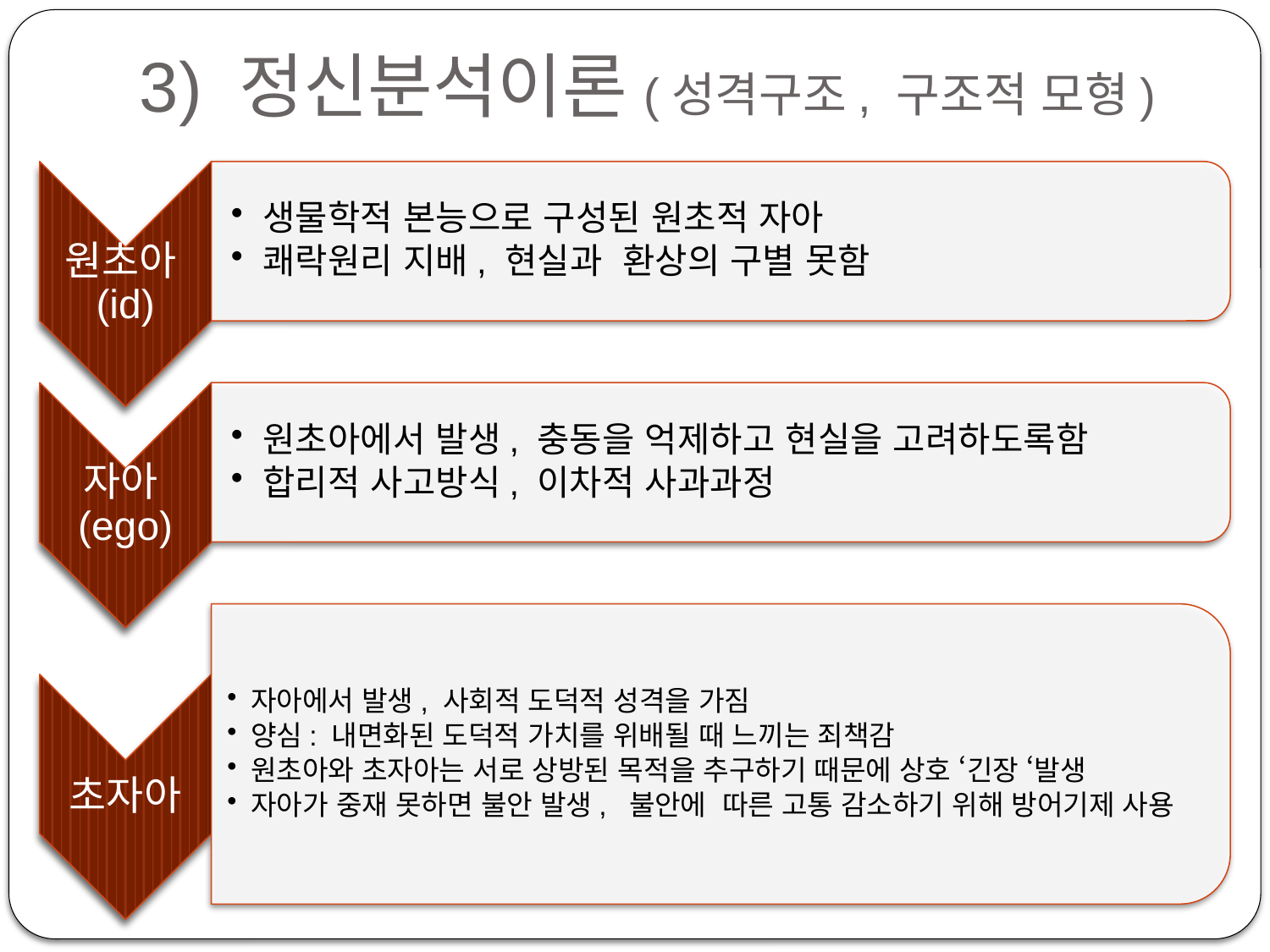

# 3) 정신분석이론(성격구조, 구조적 모형)
원초아(id)
생물학적 본능으로 구성된 원초적 자아
쾌락원리 지배, 현실과  환상의 구별 못함
자아(ego)
원초아에서 발생, 충동을 억제하고 현실을 고려하도록함
합리적 사고방식, 이차적 사과과정
초자아
자아에서 발생, 사회적 도덕적 성격을 가짐
양심: 내면화된 도덕적 가치를 위배될 때 느끼는 죄책감
원초아와 초자아는 서로 상방된 목적을 추구하기 때문에 상호 ‘긴장 ‘발생
자아가 중재 못하면 불안 발생,  불안에  따른 고통 감소하기 위해 방어기제 사용